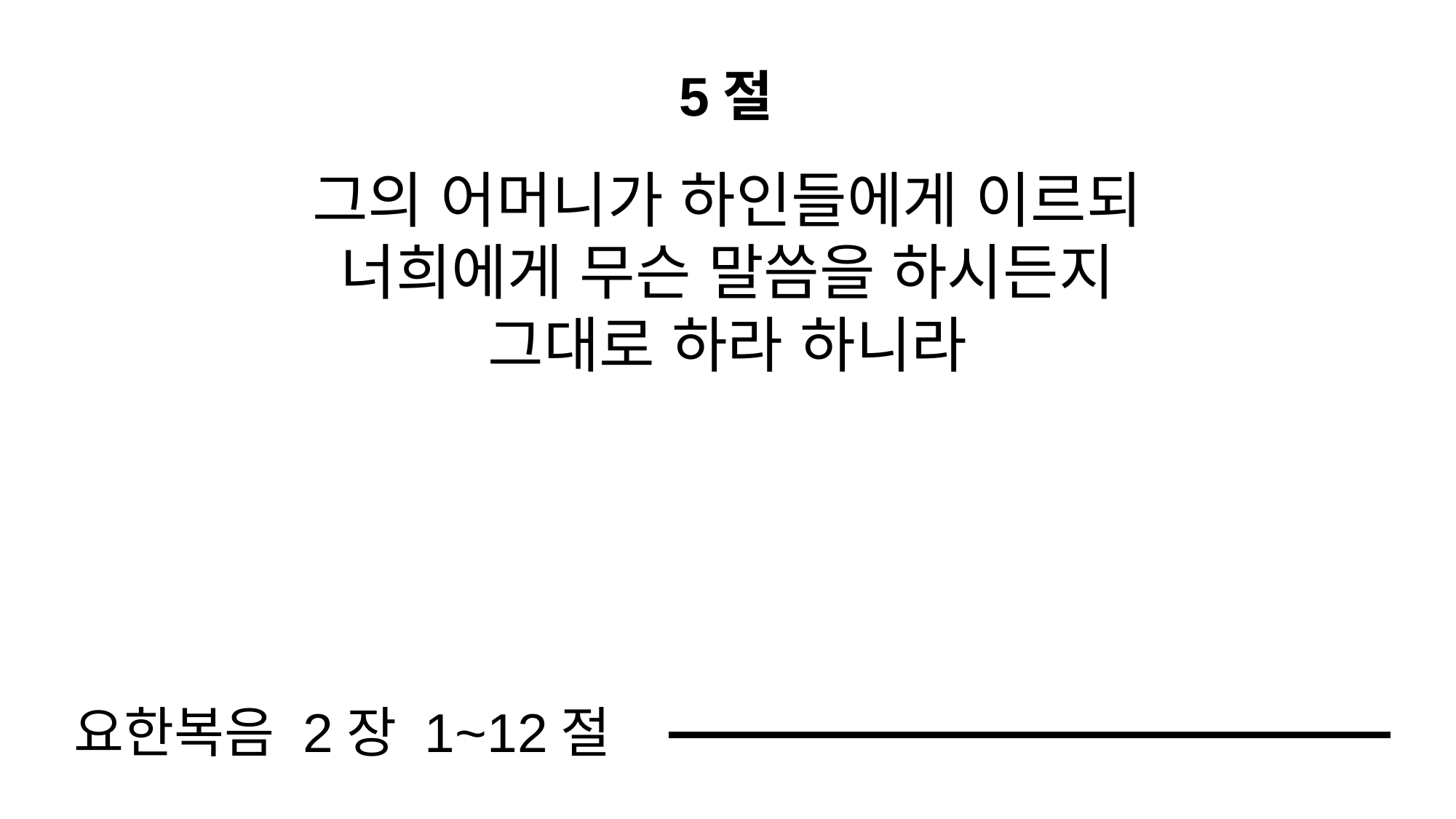

5절
그의 어머니가 하인들에게 이르되
너희에게 무슨 말씀을 하시든지
그대로 하라 하니라
요한복음 2장 1~12절